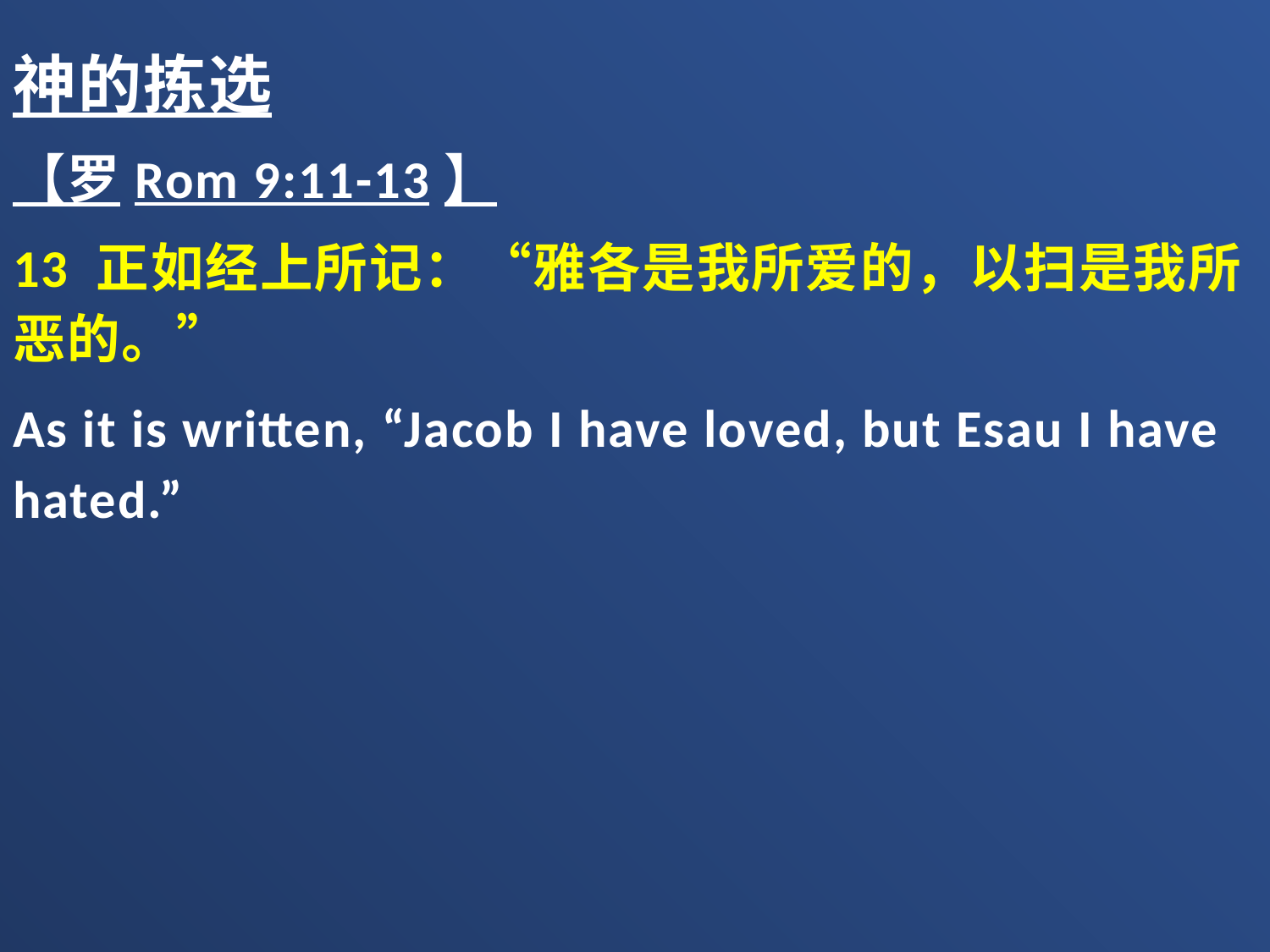

神的拣选
【罗Rom 9:11-13】
13 正如经上所记：“雅各是我所爱的，以扫是我所恶的。”
As it is written, “Jacob I have loved, but Esau I have hated.”